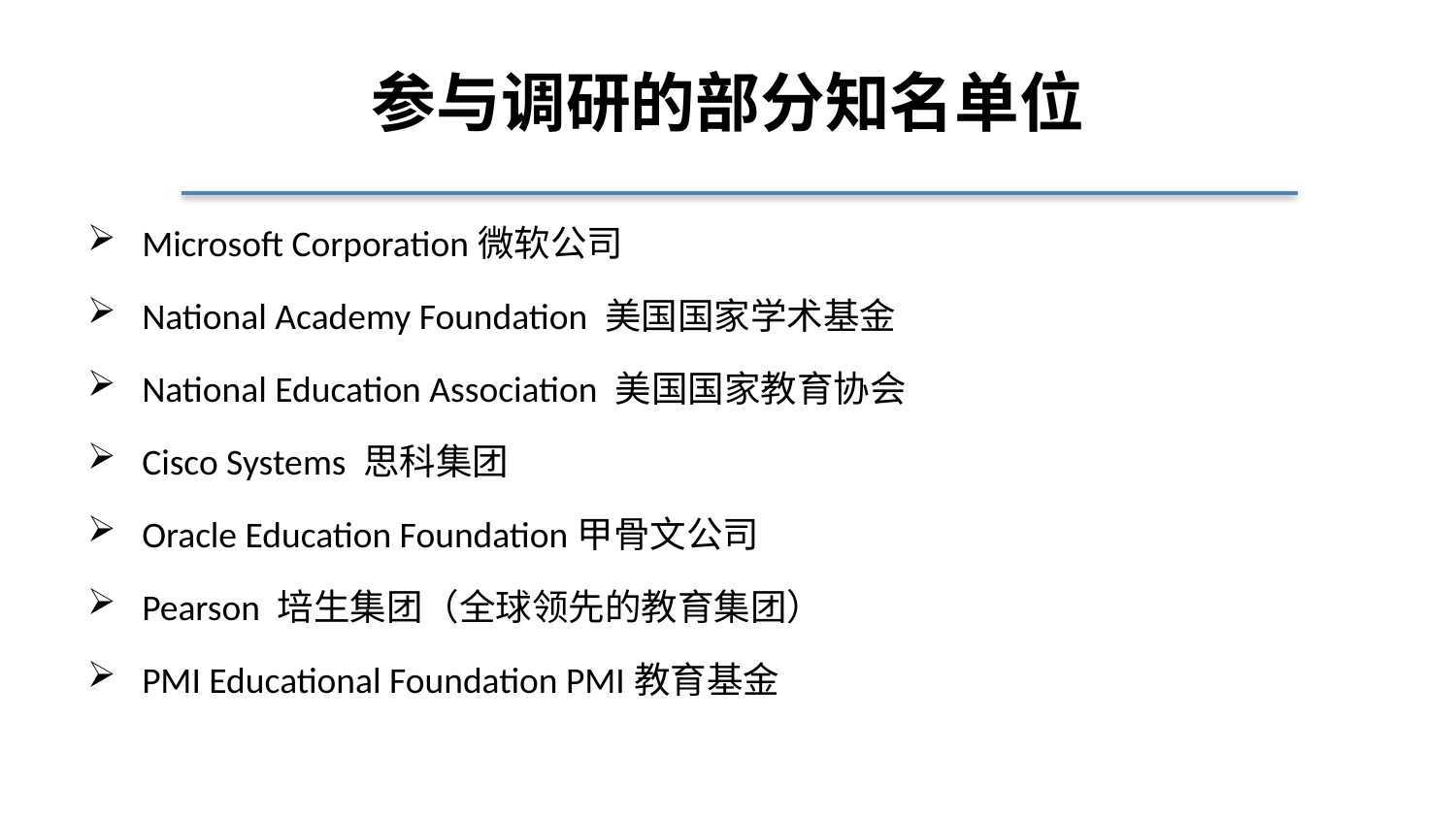

# 参与调研的部分知名单位
Microsoft Corporation微软公司
National Academy Foundation 美国国家学术基金
National Education Association 美国国家教育协会
Cisco Systems 思科集团
Oracle Education Foundation甲骨文公司
Pearson 培生集团（全球领先的教育集团）
PMI Educational Foundation PMI教育基金